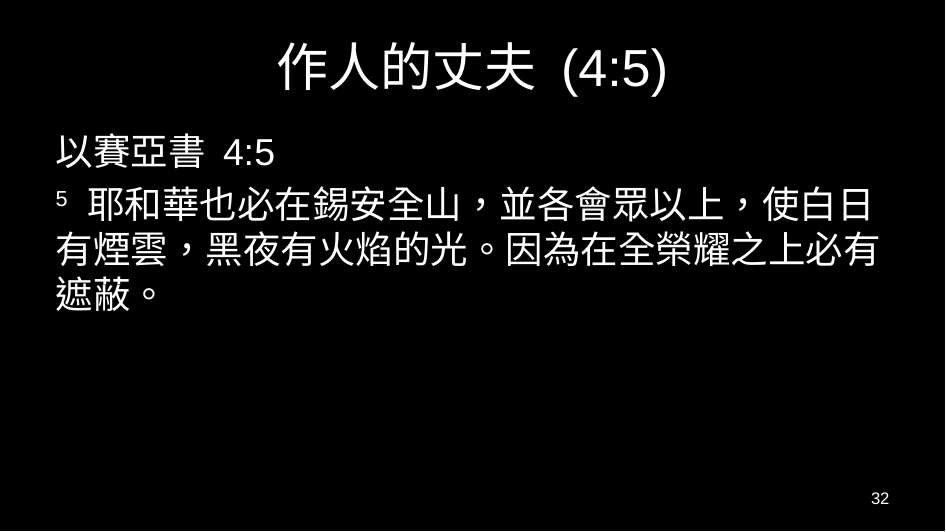

# 作人的丈夫 (4:5)
以賽亞書 4:5
5 耶和華也必在錫安全山，並各會眾以上，使白日有煙雲，黑夜有火焰的光。因為在全榮耀之上必有遮蔽。

32